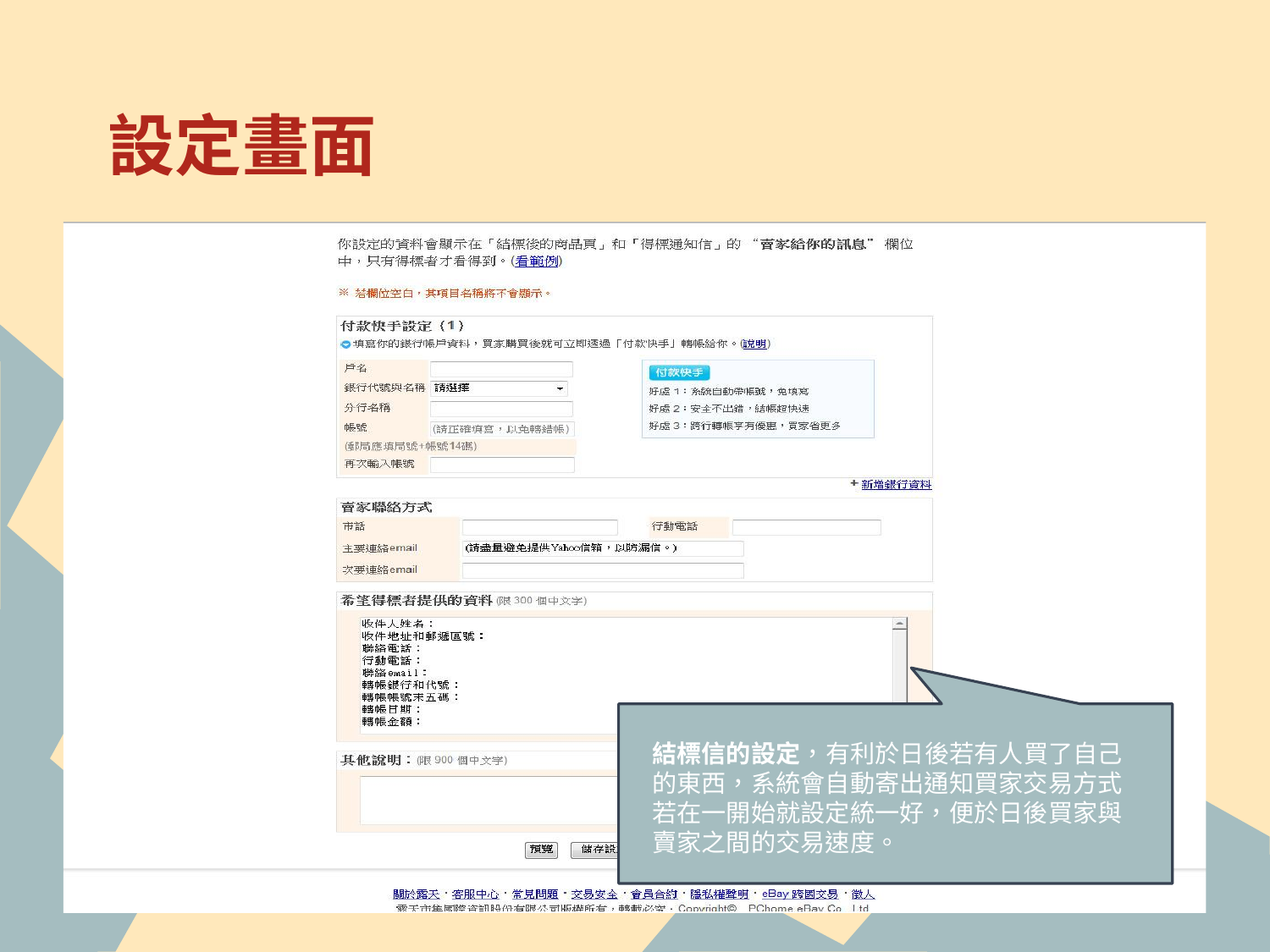

# 設定畫面

結標信的設定，有利於日後若有人買了自己的東西，系統會自動寄出通知買家交易方式
若在一開始就設定統一好，便於日後買家與賣家之間的交易速度。